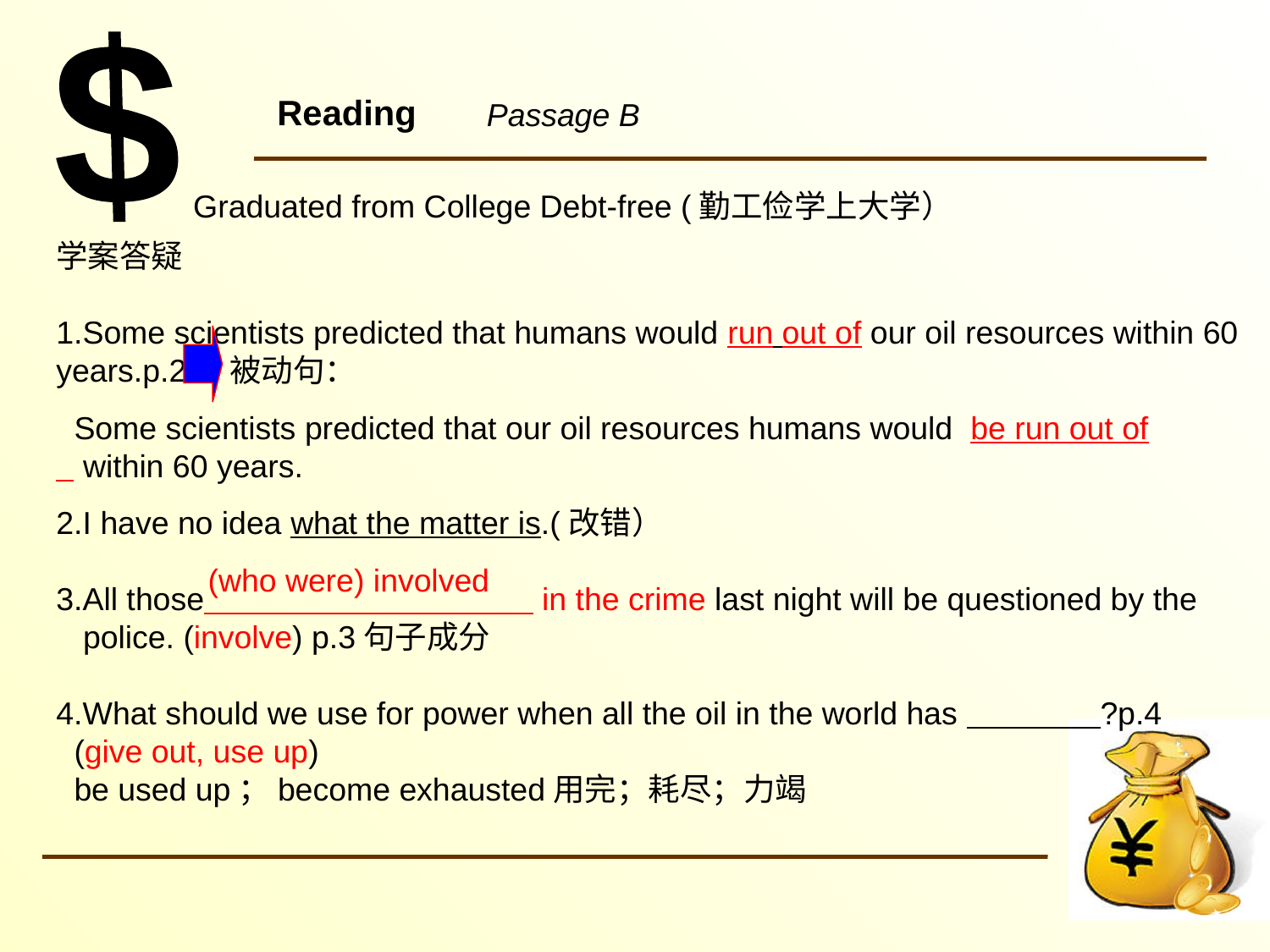

# Reading
Passage B
Graduated from College Debt-free (勤工俭学上大学）
学案答疑

1.Some scientists predicted that humans would run out of our oil resources within 60 years.p.2    被动句：

2.I have no idea what the matter is.(改错）

3.All those                                      in the crime last night will be questioned by the
   police. (involve) p.3句子成分

4.What should we use for power when all the oil in the world has                ?p.4
  (give out, use up)
  be used up；become exhausted用完；耗尽；力竭

  Some scientists predicted that our oil resources humans would  be run out of
   within 60 years.
(who were) involved